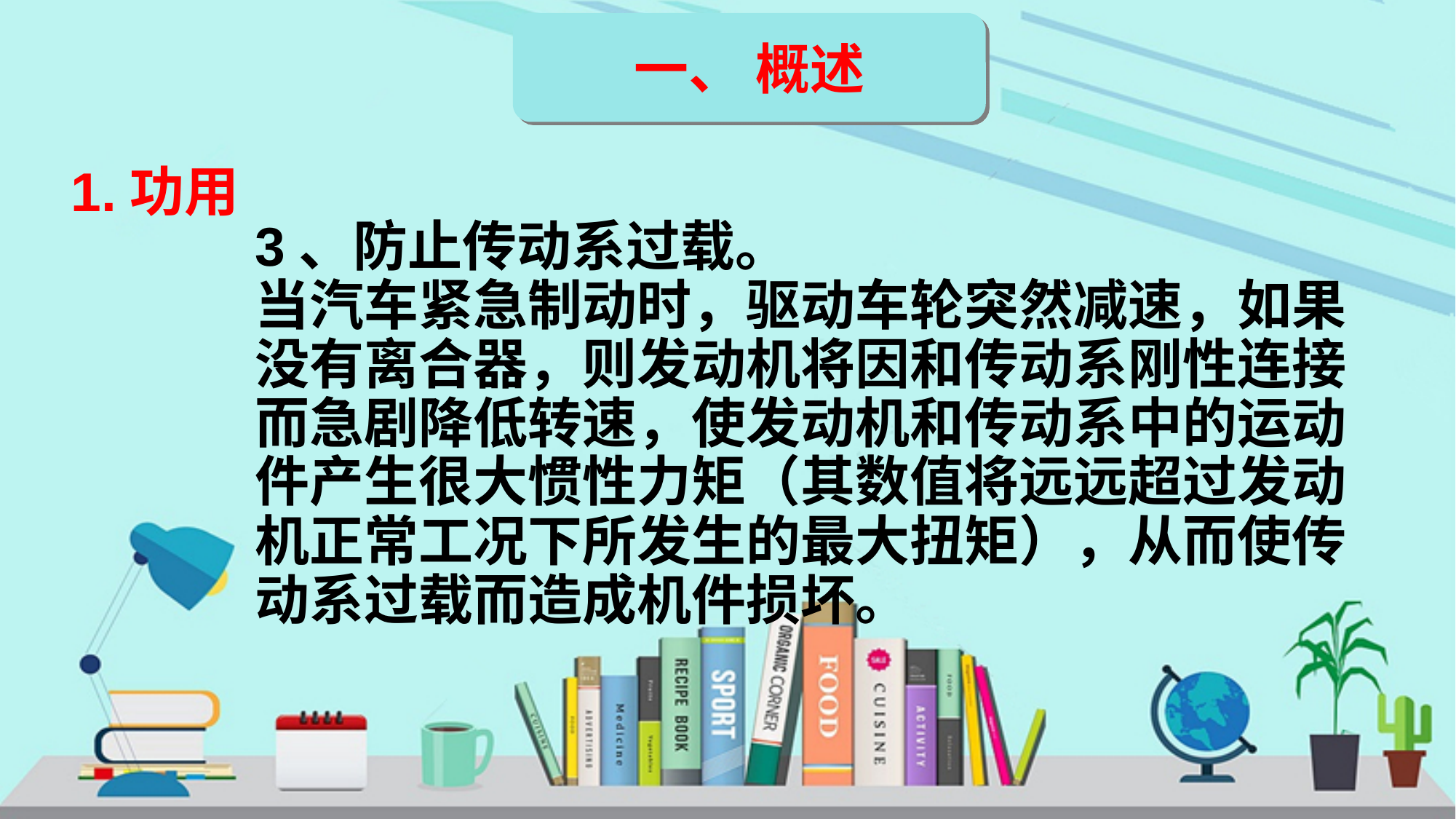

一、 概述
1.功用
3、防止传动系过载。
当汽车紧急制动时，驱动车轮突然减速，如果没有离合器，则发动机将因和传动系刚性连接而急剧降低转速，使发动机和传动系中的运动件产生很大惯性力矩（其数值将远远超过发动机正常工况下所发生的最大扭矩），从而使传动系过载而造成机件损坏。